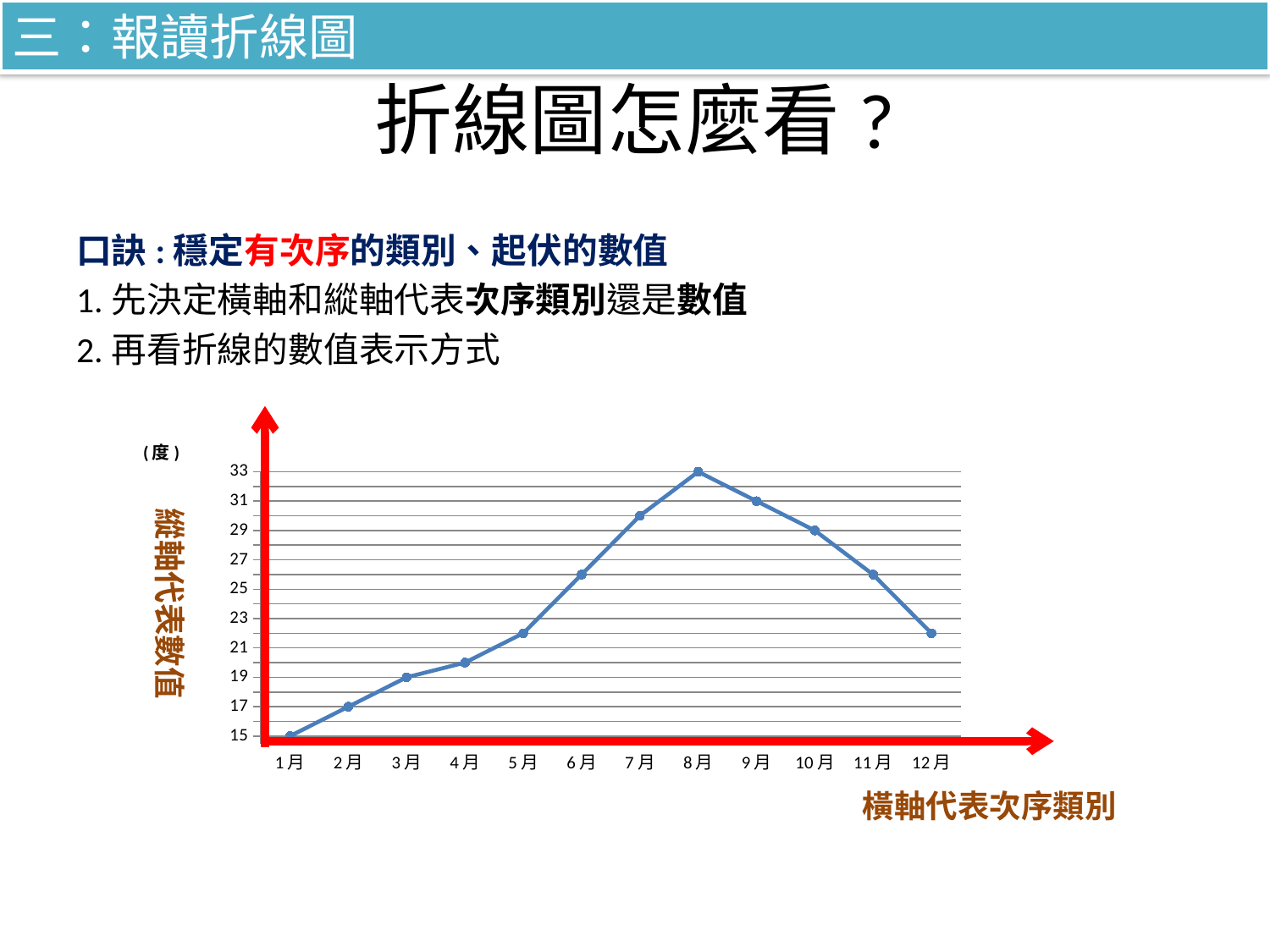

三：報讀折線圖
第一單元：認識折線圖的類型，並能辨認、報讀折線圖

# 折線圖怎麼看?
口訣:穩定有次序的類別、起伏的數值
1.先決定橫軸和縱軸代表次序類別還是數值
2.再看折線的數值表示方式

### Chart

| Category |  |
|---|---|
| 1月 | 15.0 |
| 2月 | 17.0 |
| 3月 | 19.0 |
| 4月 | 20.0 |
| 5月 | 22.0 |
| 6月 | 26.0 |
| 7月 | 30.0 |
| 8月 | 33.0 |
| 9月 | 31.0 |
| 10月 | 29.0 |
| 11月 | 26.0 |
| 12月 | 22.0 |
縱軸代表數值
橫軸代表次序類別